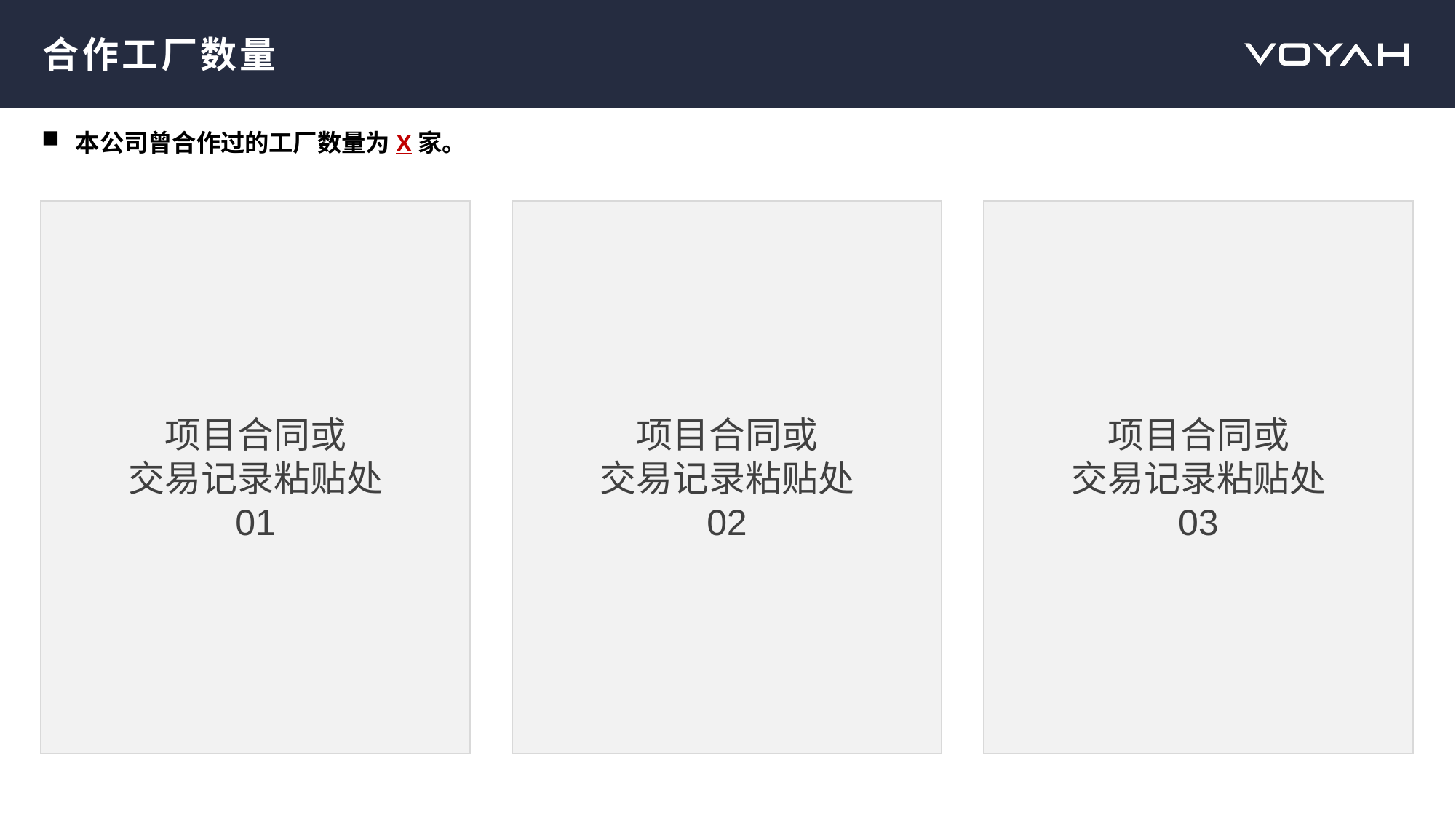

# 合作工厂数量
本公司曾合作过的工厂数量为X家。
项目合同或
交易记录粘贴处
01
项目合同或
交易记录粘贴处
02
项目合同或
交易记录粘贴处
03